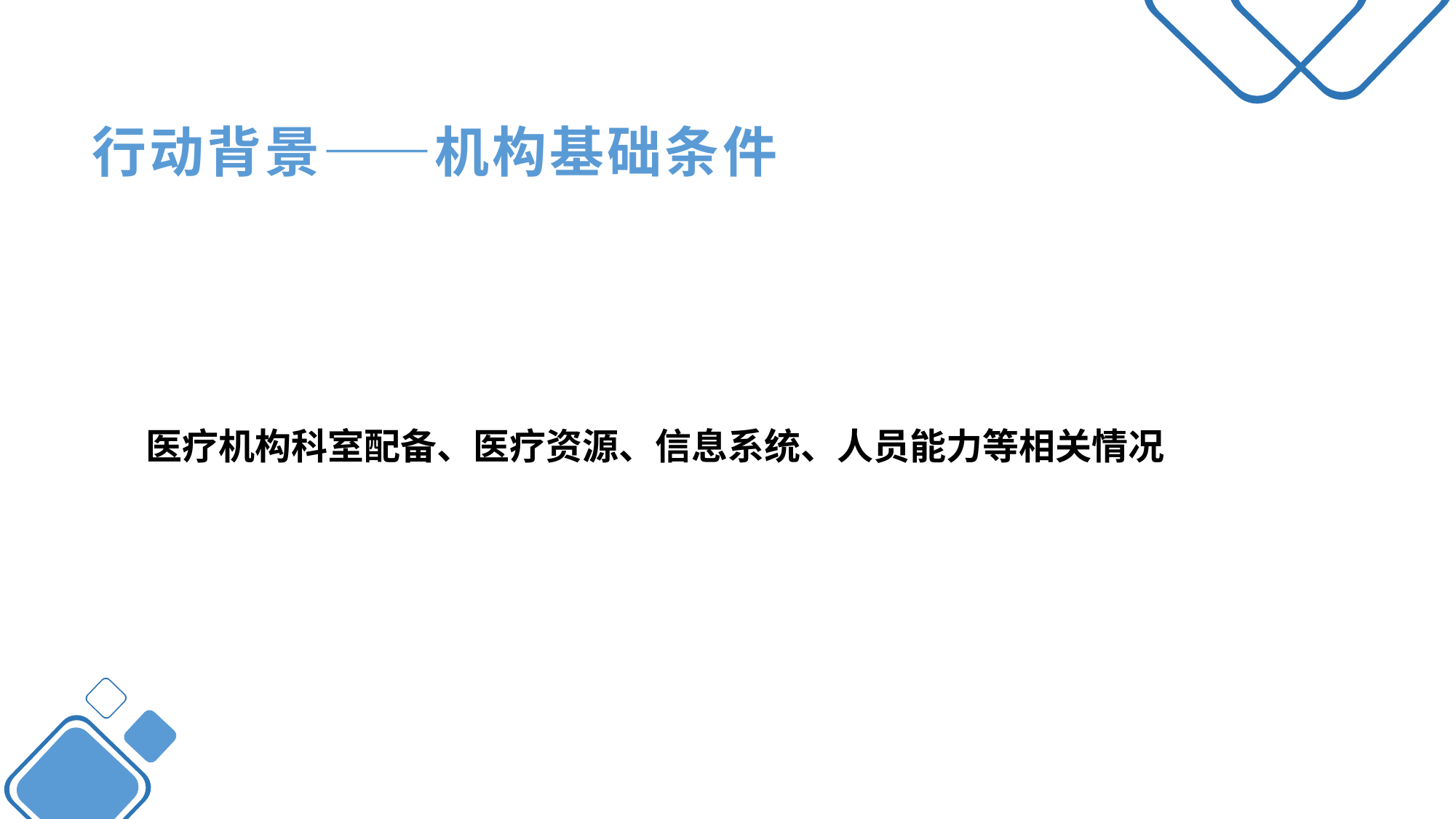

行动背景——机构基础条件
医疗机构科室配备、医疗资源、信息系统、人员能力等相关情况